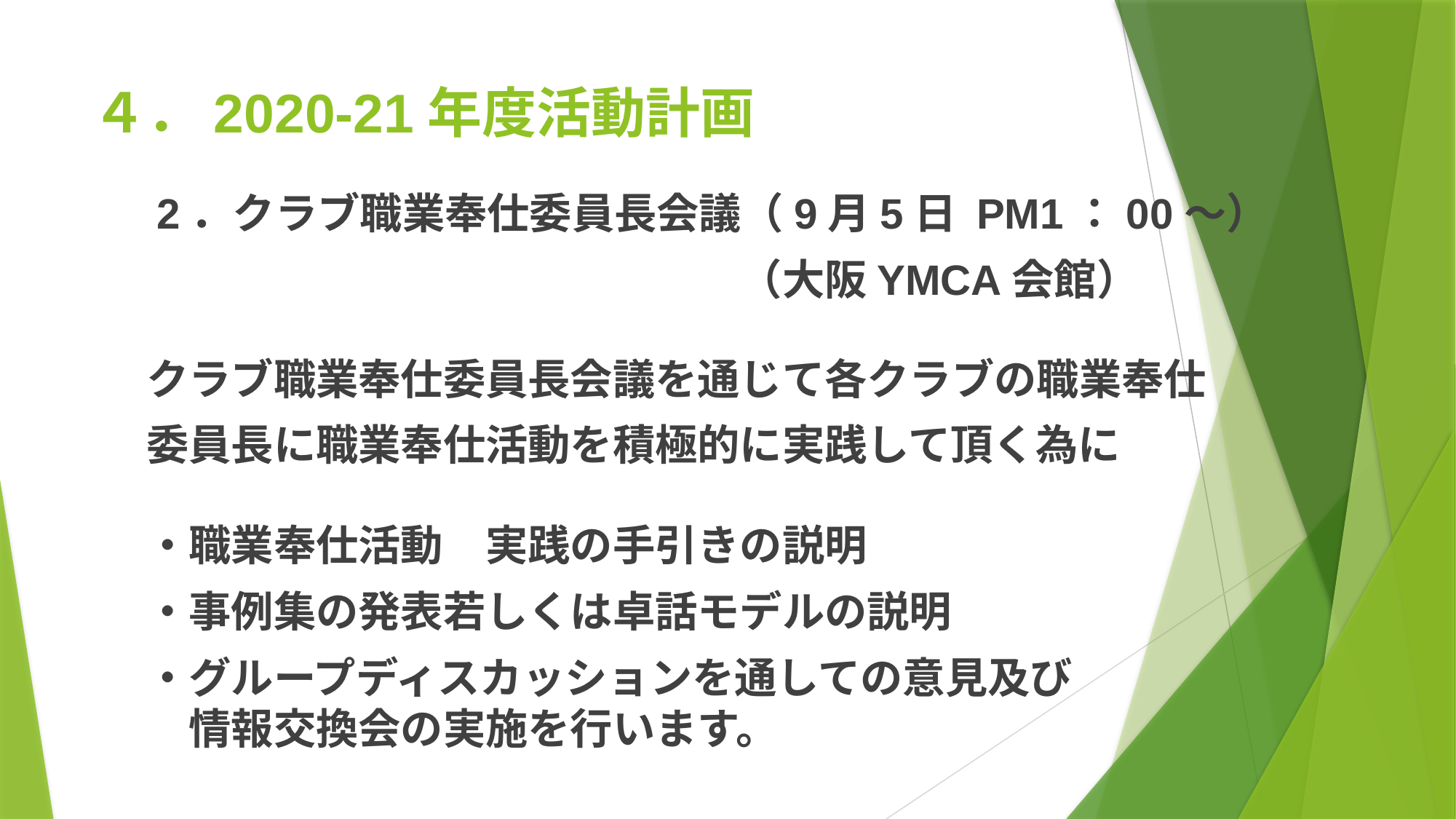

# ４．2020-21年度活動計画
　2．クラブ職業奉仕委員長会議（9月5日 PM1：00～）
　　　　　　　　　　　　　　　（大阪YMCA会館）

　クラブ職業奉仕委員長会議を通じて各クラブの職業奉仕
　委員長に職業奉仕活動を積極的に実践して頂く為に

　・職業奉仕活動　実践の手引きの説明
　・事例集の発表若しくは卓話モデルの説明
　・グループディスカッションを通しての意見及び
　　情報交換会の実施を行います。